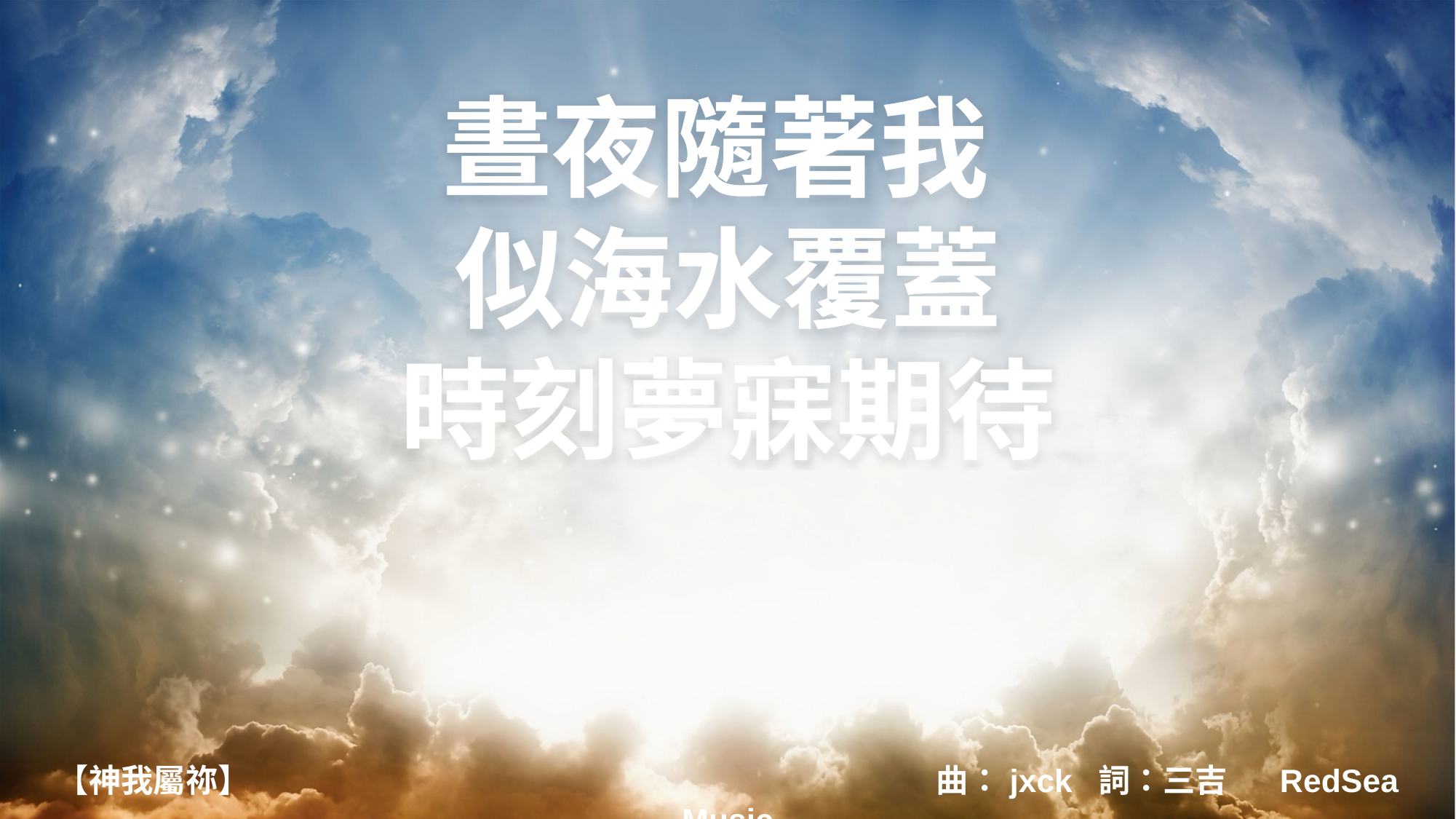

晝夜隨著我
似海水覆蓋
時刻夢寐期待
【神我屬祢】                                                                             曲：jxck  詞：三吉     RedSea Music